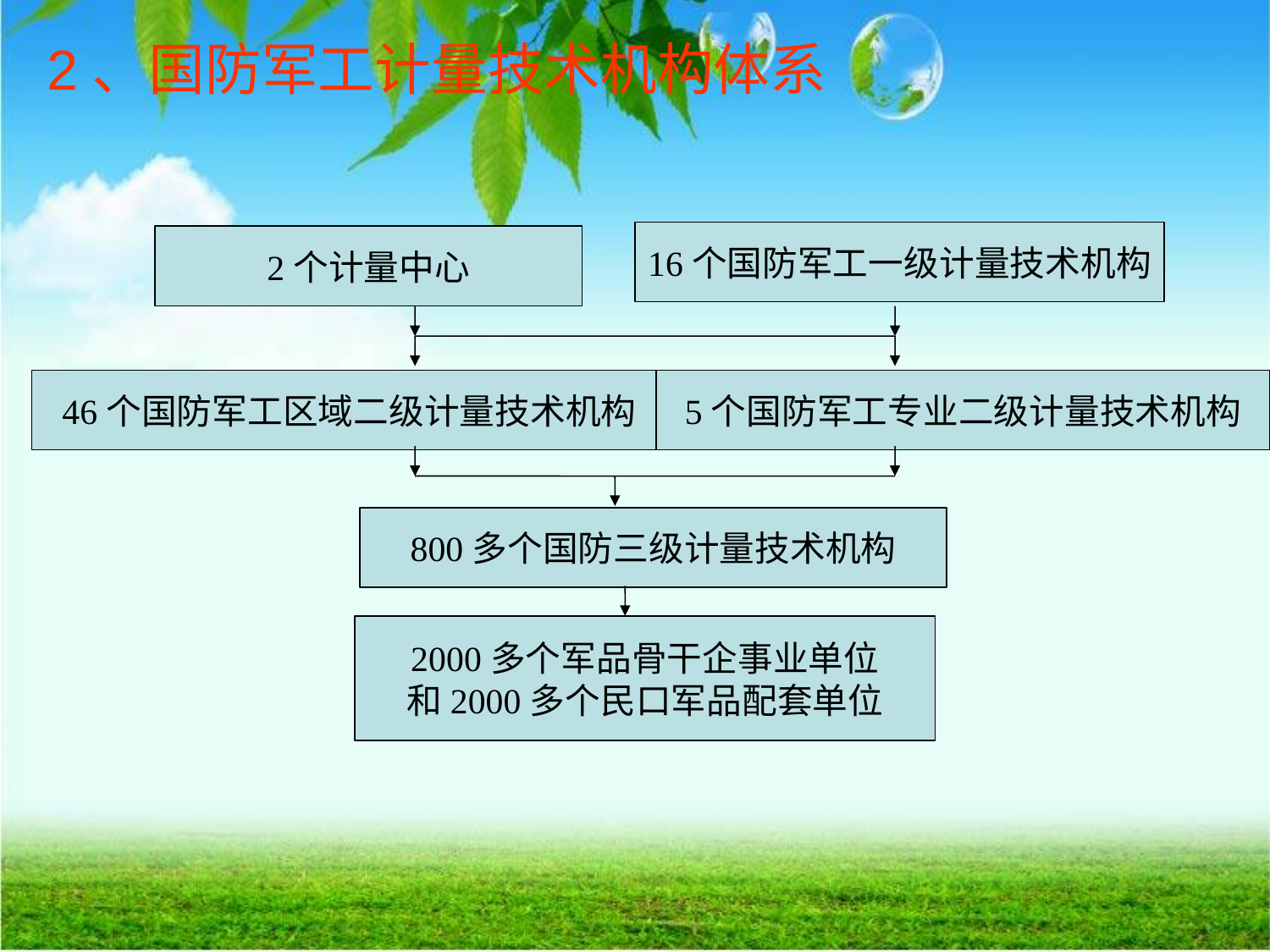

# 2、国防军工计量技术机构体系
16个国防军工一级计量技术机构
2个计量中心

46个国防军工区域二级计量技术机构
5个国防军工专业二级计量技术机构

800多个国防三级计量技术机构

2000多个军品骨干企事业单位
和2000多个民口军品配套单位